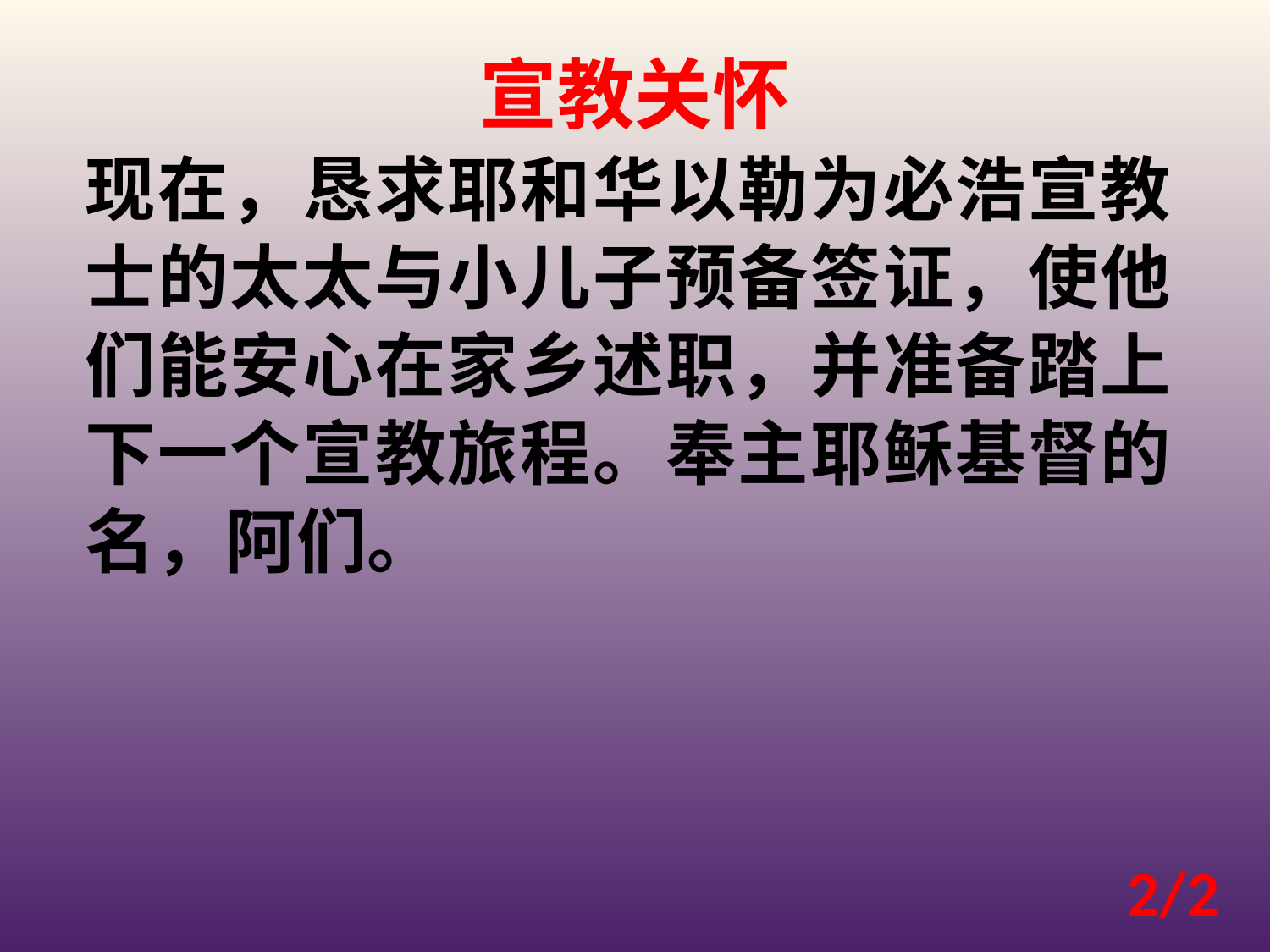

宣教关怀
现在，恳求耶和华以勒为必浩宣教士的太太与小儿子预备签证，使他们能安心在家乡述职，并准备踏上下一个宣教旅程。奉主耶稣基督的名，阿们。
2/2